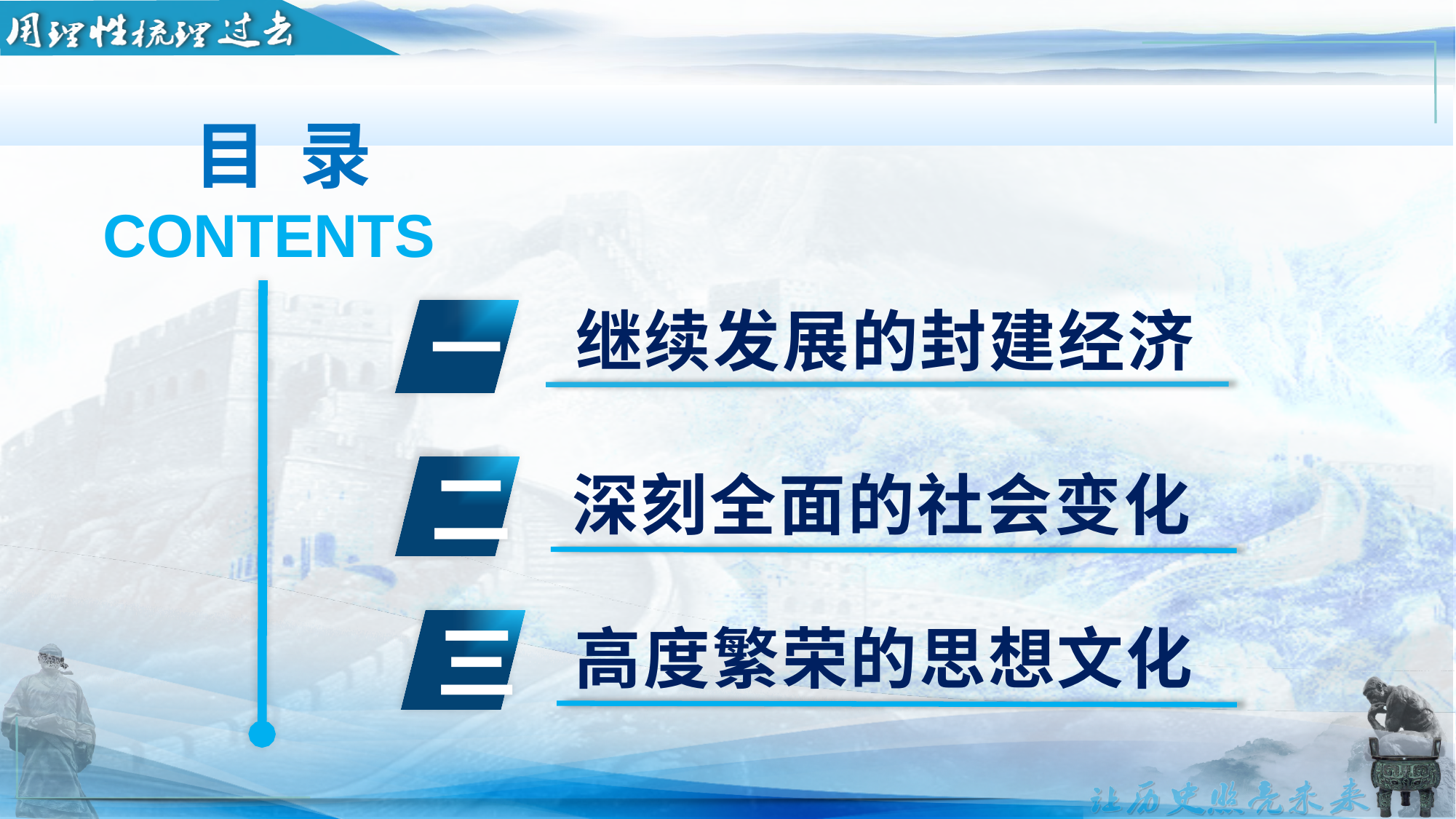

目  录
CONTENTS
继续发展的封建经济
一
二
深刻全面的社会变化
三
高度繁荣的思想文化